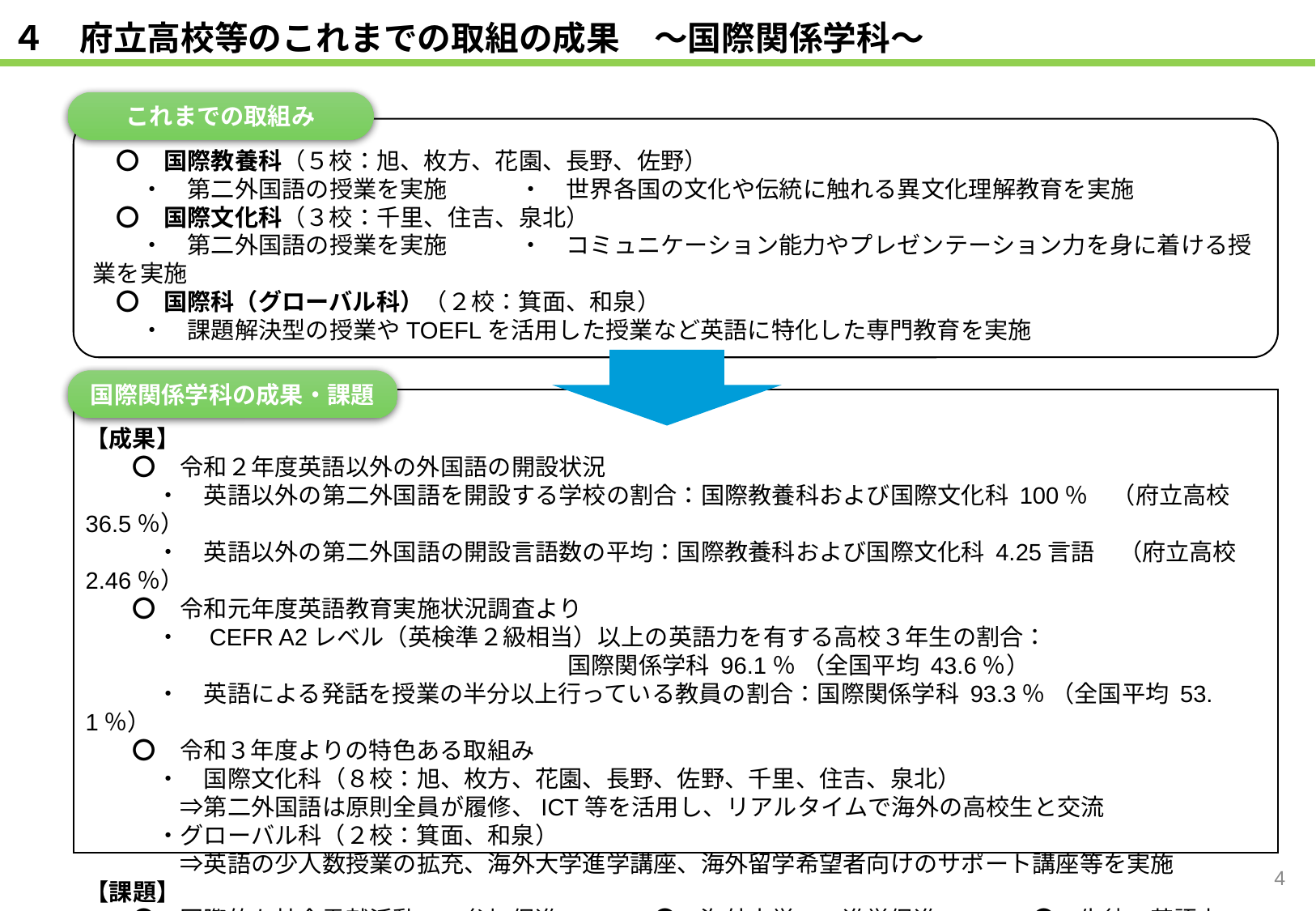

４　府立高校等のこれまでの取組の成果　～国際関係学科～
これまでの取組み
　〇　国際教養科（５校：旭、枚方、花園、長野、佐野）
　　・　第二外国語の授業を実施　　　・　世界各国の文化や伝統に触れる異文化理解教育を実施
　〇　国際文化科（３校：千里、住吉、泉北）
　　・　第二外国語の授業を実施　　　・　コミュニケーション能力やプレゼンテーション力を身に着ける授業を実施
　〇　国際科（グローバル科）（２校：箕面、和泉）
　　・　課題解決型の授業やTOEFLを活用した授業など英語に特化した専門教育を実施

国際関係学科の成果・課題

【成果】
　　〇　令和２年度英語以外の外国語の開設状況
　　　・　英語以外の第二外国語を開設する学校の割合：国際教養科および国際文化科 100％　（府立高校 36.5％）
　　　・　英語以外の第二外国語の開設言語数の平均：国際教養科および国際文化科 4.25言語　（府立高校 2.46％）
　　〇　令和元年度英語教育実施状況調査より
　　　・　CEFR A2レベル（英検準２級相当）以上の英語力を有する高校３年生の割合：
　　　　　                                                                      国際関係学科 96.1％ （全国平均 43.6％）
　　　・　英語による発話を授業の半分以上行っている教員の割合：国際関係学科 93.3％ （全国平均 53.1％）
　　〇　令和３年度よりの特色ある取組み
　　　・　国際文化科（８校：旭、枚方、花園、長野、佐野、千里、住吉、泉北）
　　　　⇒第二外国語は原則全員が履修、ICT等を活用し、リアルタイムで海外の高校生と交流
　　　・グローバル科（２校：箕面、和泉）
　　　　⇒英語の少人数授業の拡充、海外大学進学講座、海外留学希望者向けのサポート講座等を実施
【課題】
　　〇　国際的な社会貢献活動への参加促進　　　　〇　海外大学への進学促進　　　　〇　生徒の英語力の向上

4